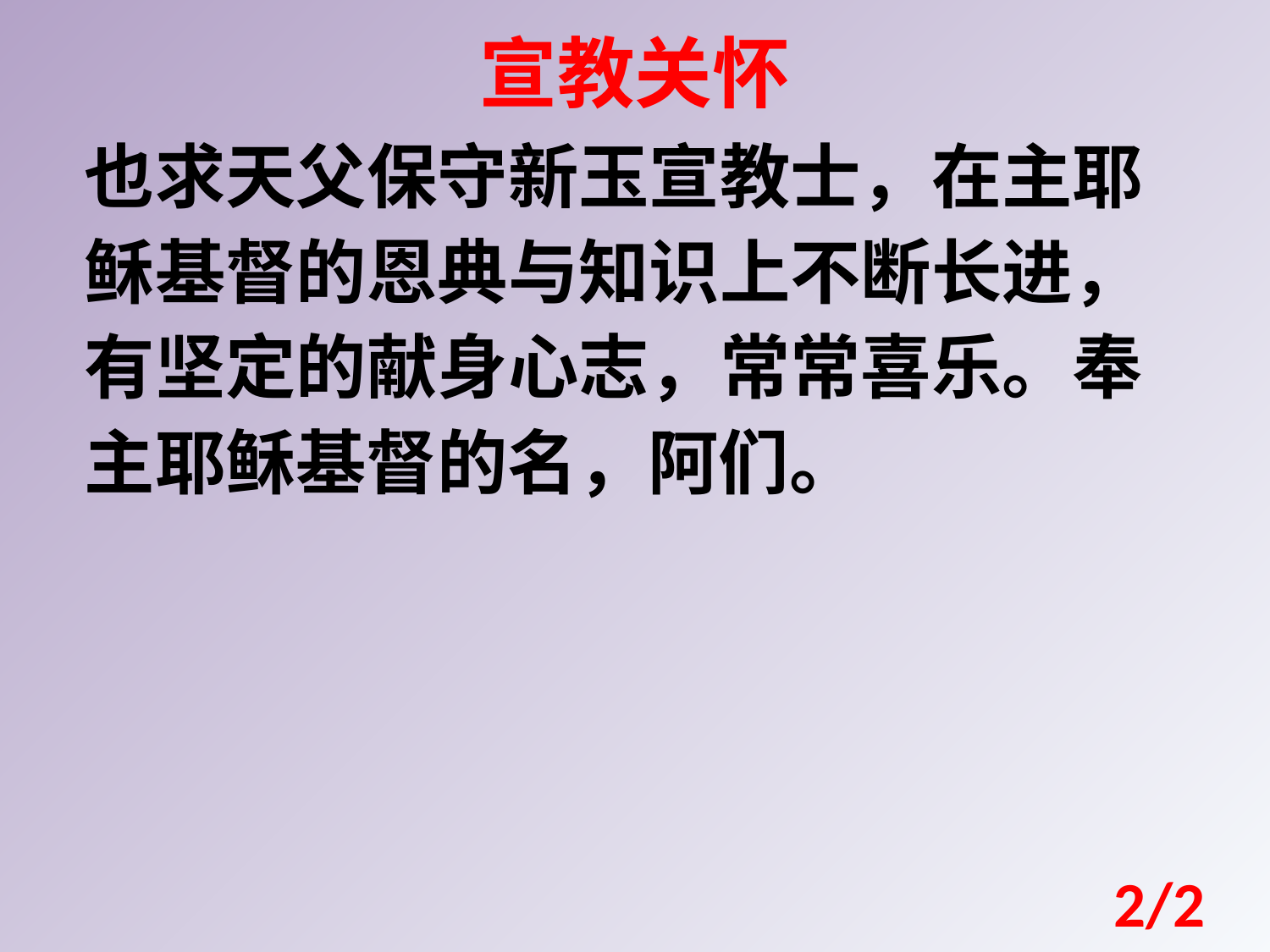

宣教关怀
也求天父保守新玉宣教士，在主耶稣基督的恩典与知识上不断长进，有坚定的献身心志，常常喜乐。奉主耶稣基督的名，阿们。
2/2